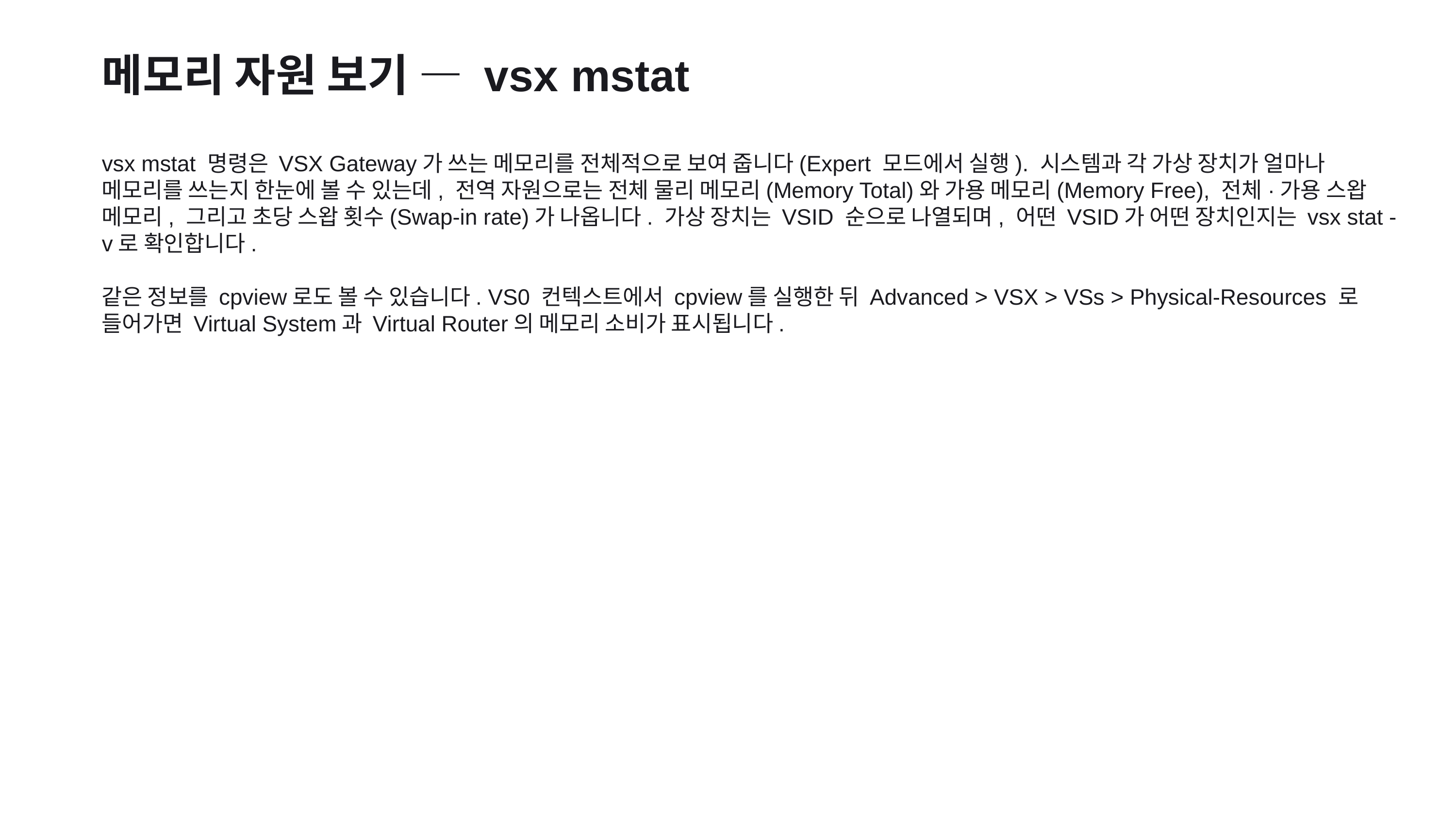

메모리 자원 보기 — vsx mstat
vsx mstat 명령은 VSX Gateway가 쓰는 메모리를 전체적으로 보여 줍니다(Expert 모드에서 실행). 시스템과 각 가상 장치가 얼마나 메모리를 쓰는지 한눈에 볼 수 있는데, 전역 자원으로는 전체 물리 메모리(Memory Total)와 가용 메모리(Memory Free), 전체·가용 스왑 메모리, 그리고 초당 스왑 횟수(Swap-in rate)가 나옵니다. 가상 장치는 VSID 순으로 나열되며, 어떤 VSID가 어떤 장치인지는 vsx stat -v로 확인합니다.

같은 정보를 cpview로도 볼 수 있습니다. VS0 컨텍스트에서 cpview를 실행한 뒤 Advanced > VSX > VSs > Physical-Resources 로 들어가면 Virtual System과 Virtual Router의 메모리 소비가 표시됩니다.